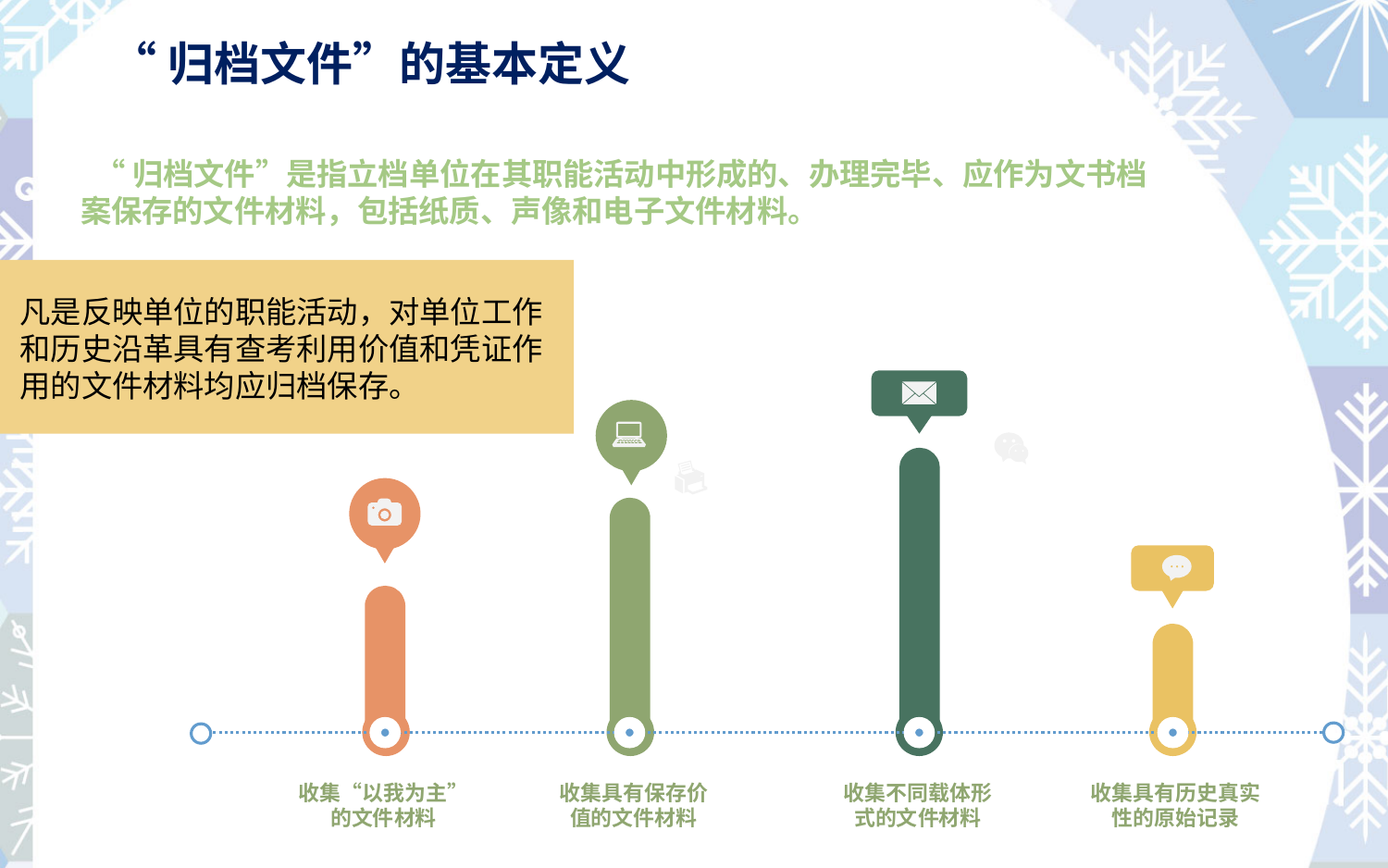

“归档文件”的基本定义
  “归档文件”是指立档单位在其职能活动中形成的、办理完毕、应作为文书档案保存的文件材料，包括纸质、声像和电子文件材料。

凡是反映单位的职能活动，对单位工作和历史沿革具有查考利用价值和凭证作用的文件材料均应归档保存。

收集“以我为主”的文件材料

收集具有保存价值的文件材料
收集具有历史真实性的原始记录
收集不同载体形式的文件材料